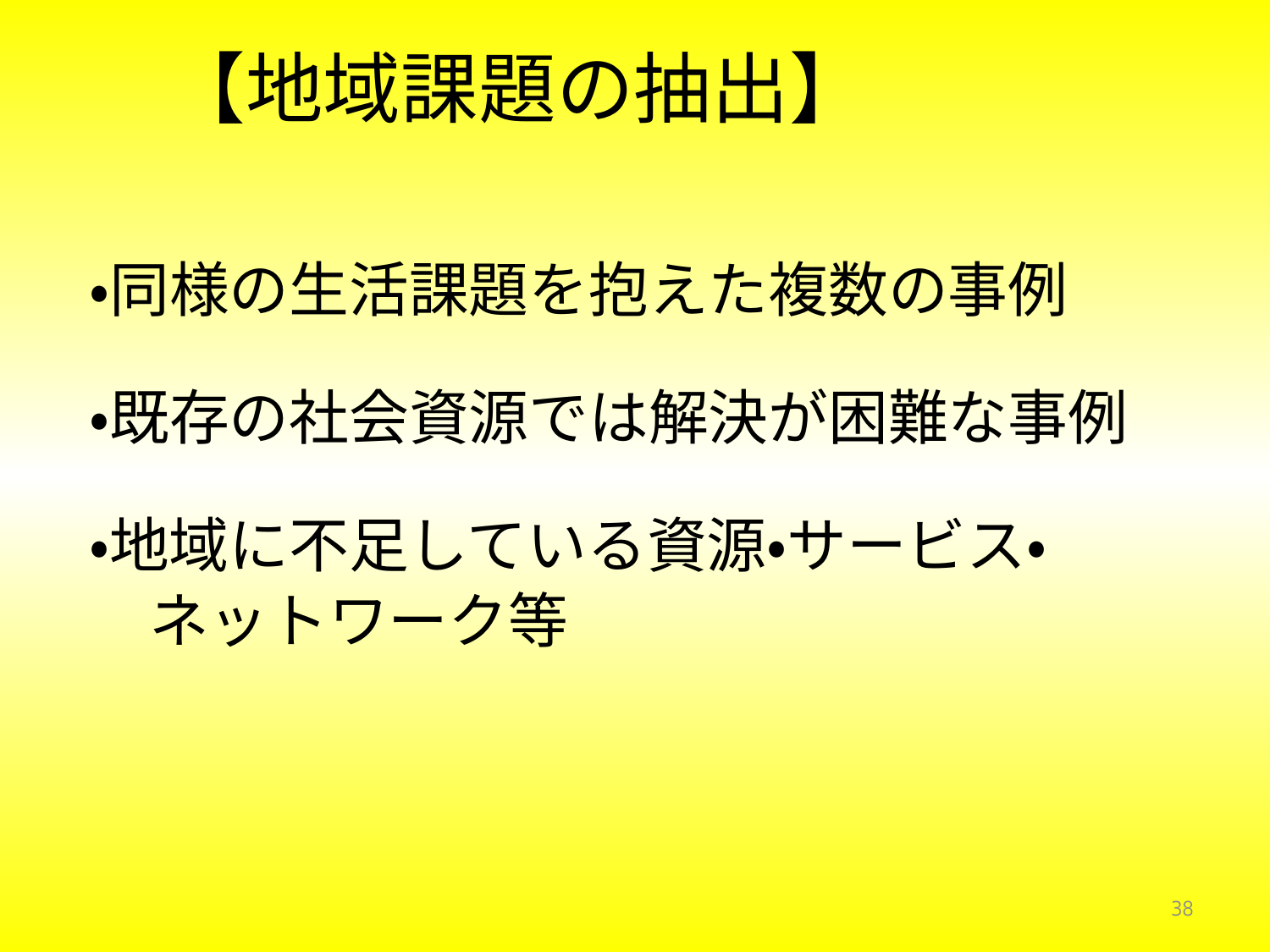

# 【地域課題の抽出】
・同様の生活課題を抱えた複数の事例
・既存の社会資源では解決が困難な事例
・地域に不足している資源・サービス・
　ネットワーク等
38